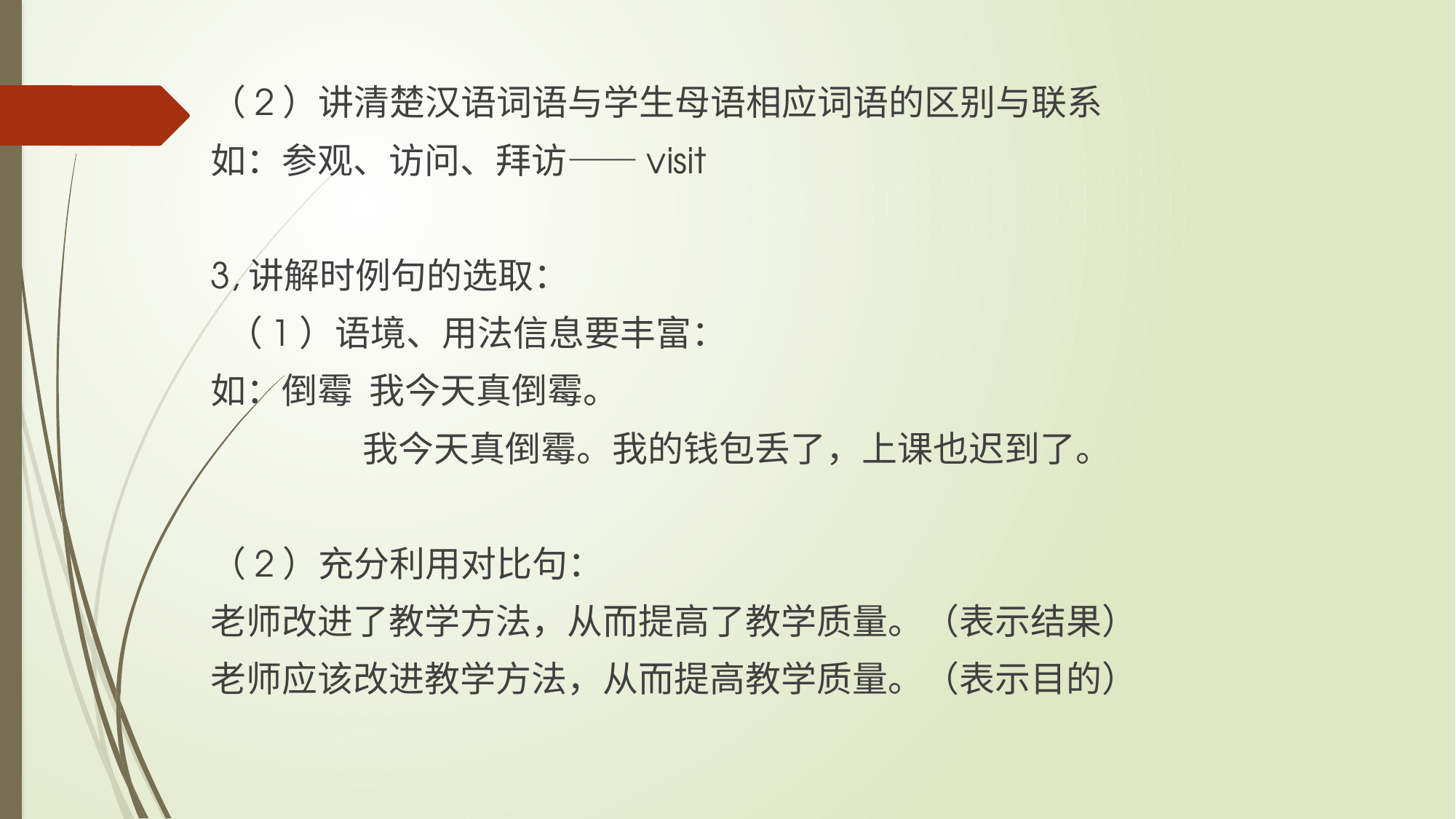

（2）讲清楚汉语词语与学生母语相应词语的区别与联系
如：参观、访问、拜访——visit

3,讲解时例句的选取：
 （1）语境、用法信息要丰富：
如：倒霉  我今天真倒霉。
                  我今天真倒霉。我的钱包丢了，上课也迟到了。

（2）充分利用对比句：
老师改进了教学方法，从而提高了教学质量。（表示结果）
老师应该改进教学方法，从而提高教学质量。（表示目的）

#